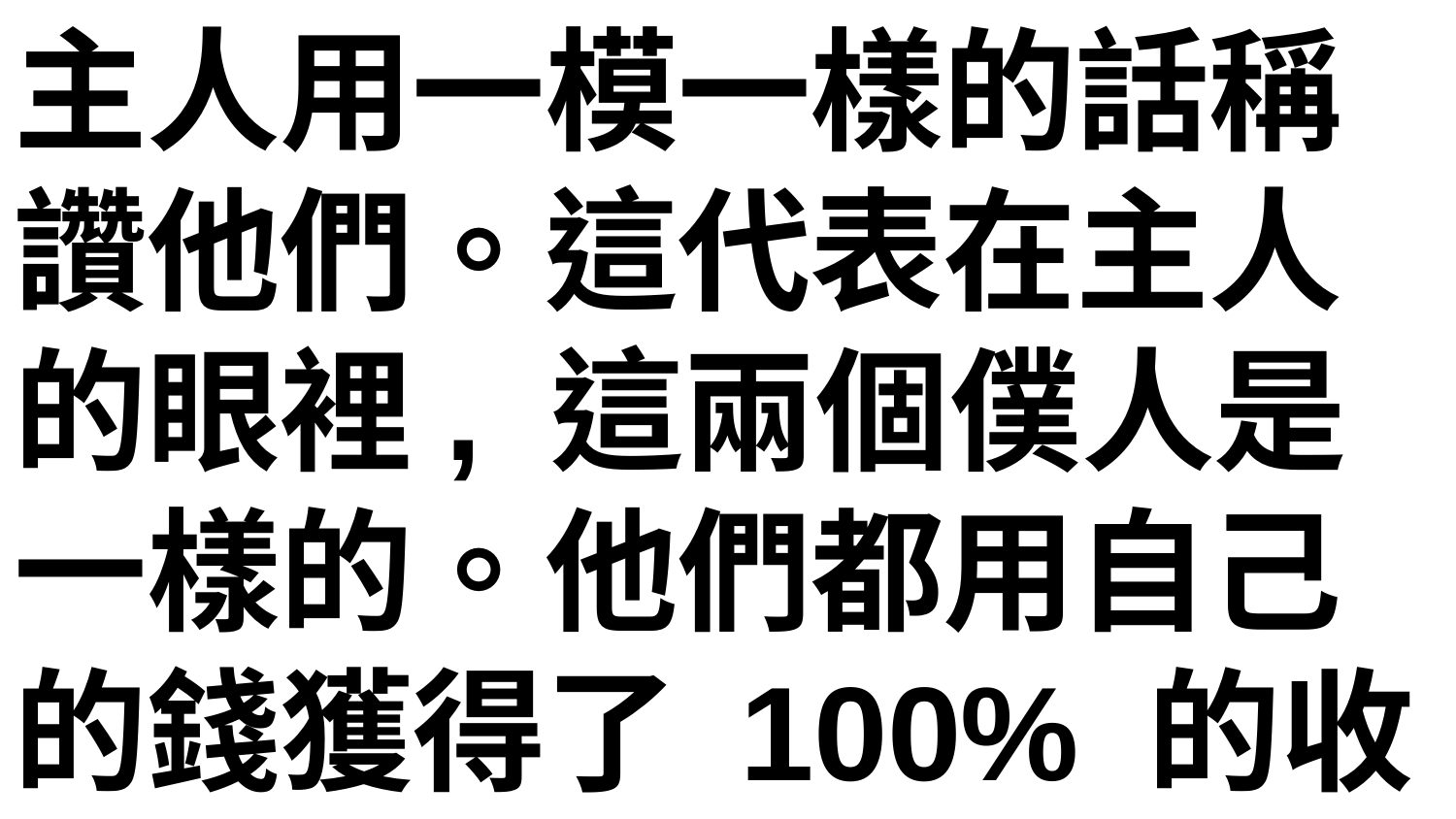

主人用一模一樣的話稱讚他們。這代表在主人的眼裡, 這兩個僕人是一樣的。他們都用自己的錢獲得了 100% 的收益。